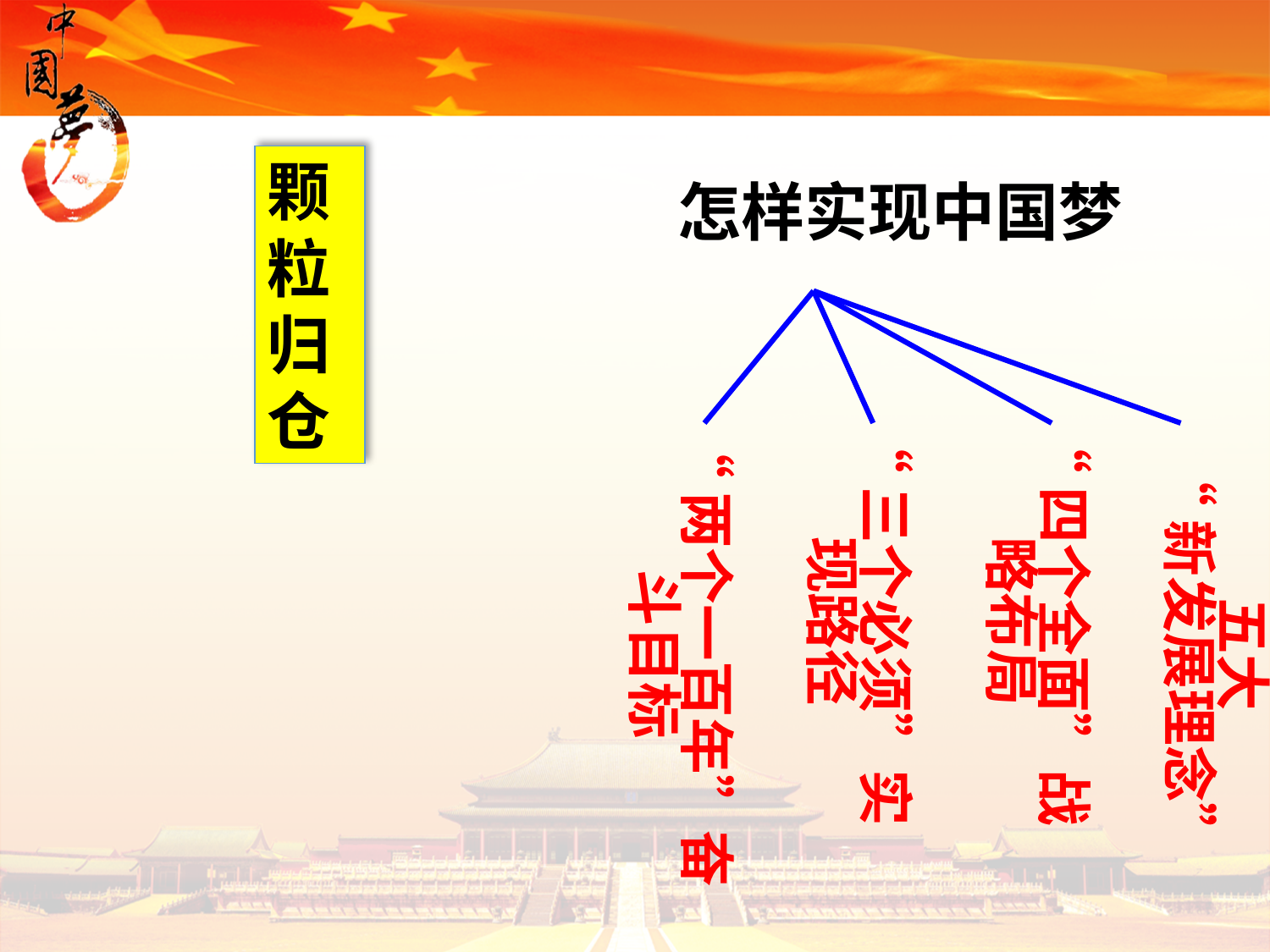

颗粒归仓
怎样实现中国梦
“三个必须”实现路径
“四个全面”战略布局
“两个一百年”奋斗目标
五大
“新发展理念”